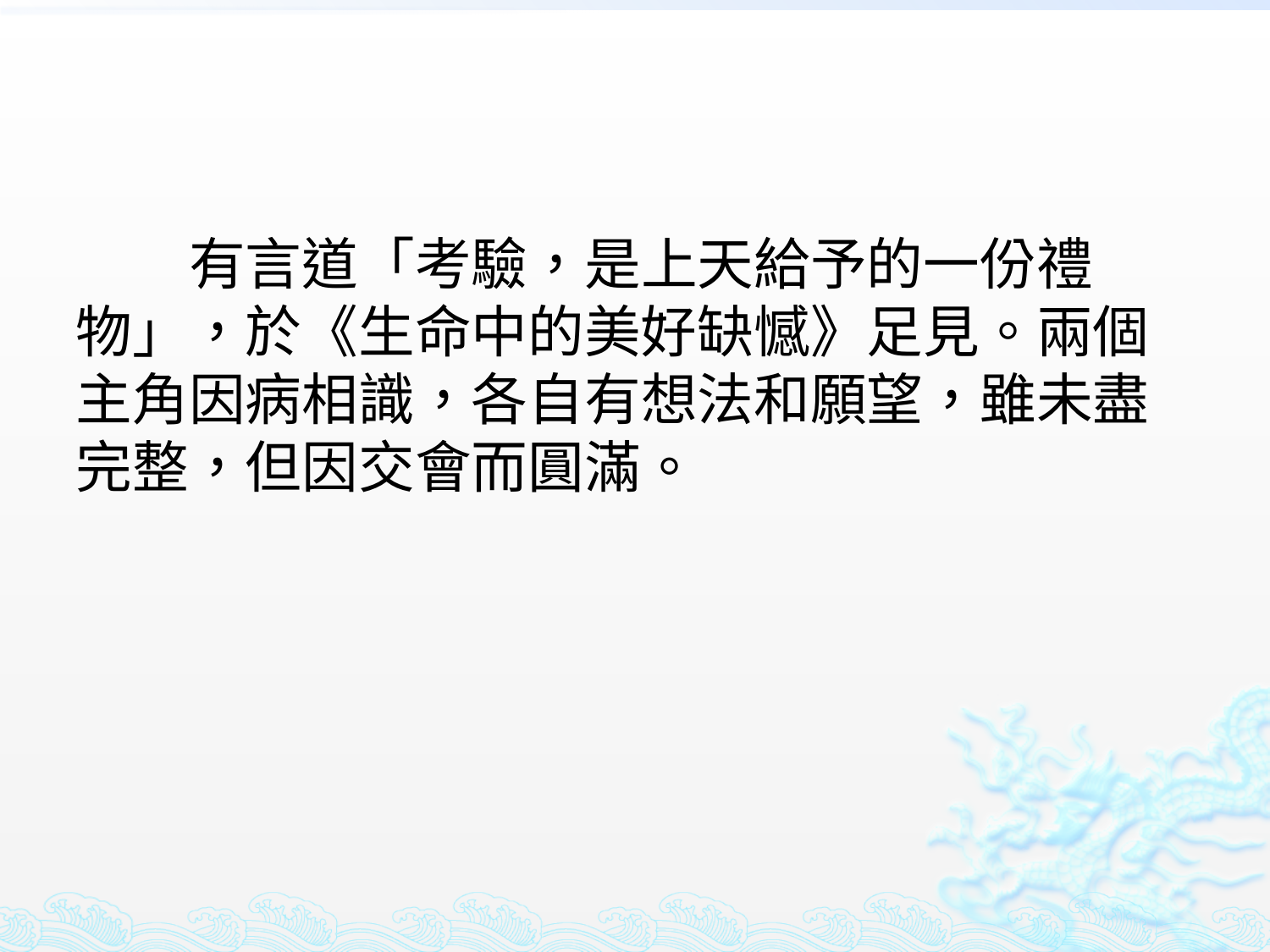

#
　　有言道「考驗，是上天給予的一份禮物」，於《生命中的美好缺憾》足見。兩個主角因病相識，各自有想法和願望，雖未盡完整，但因交會而圓滿。